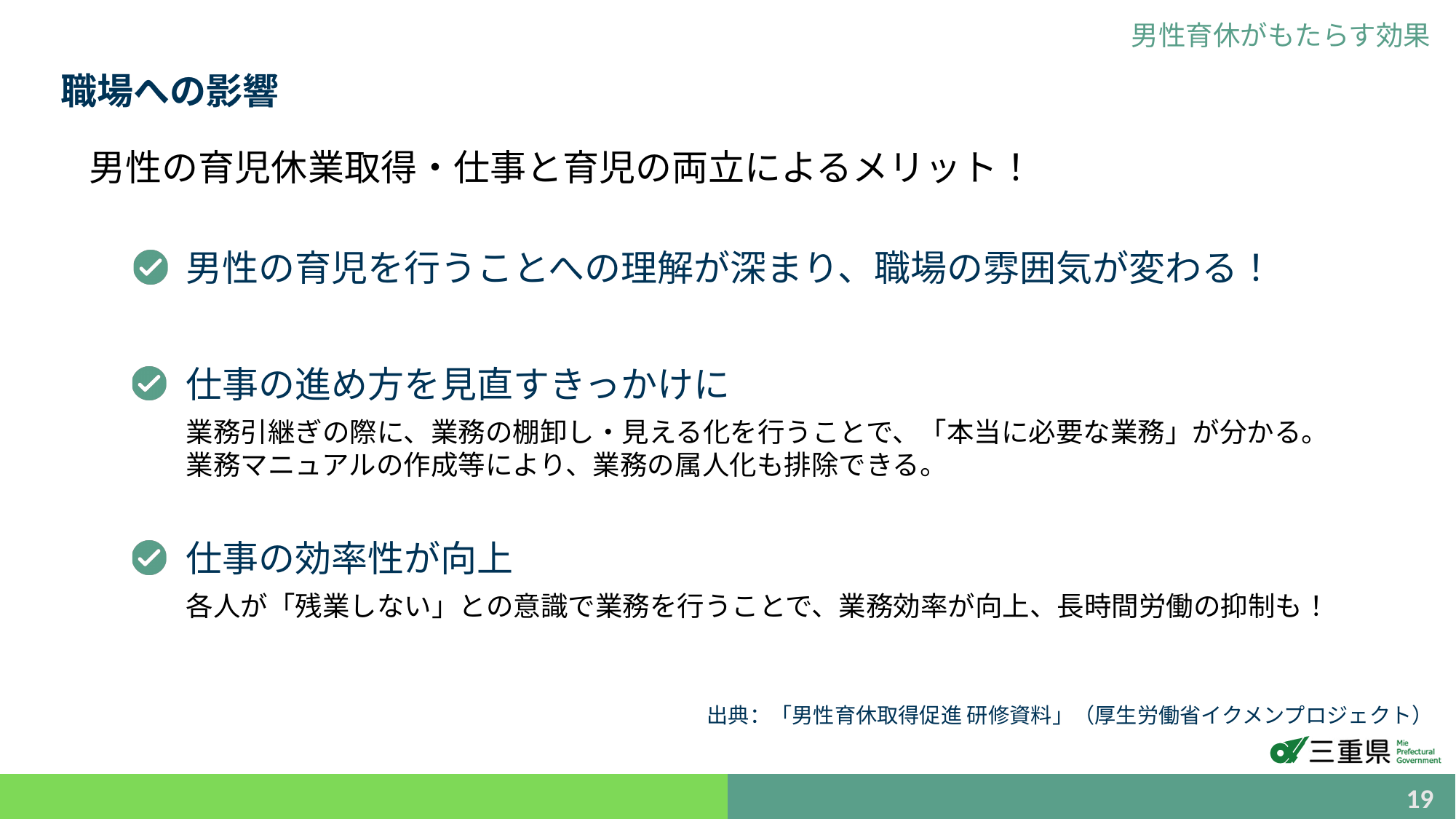

男性育休がもたらす効果
職場への影響
男性の育児休業取得・仕事と育児の両立によるメリット！
男性の育児を行うことへの理解が深まり、職場の雰囲気が変わる！

仕事の進め方を見直すきっかけに

業務引継ぎの際に、業務の棚卸し・見える化を行うことで、「本当に必要な業務」が分かる。
業務マニュアルの作成等により、業務の属人化も排除できる。
仕事の効率性が向上

各人が「残業しない」との意識で業務を行うことで、業務効率が向上、長時間労働の抑制も！
出典：「男性育休取得促進 研修資料」（厚生労働省イクメンプロジェクト）